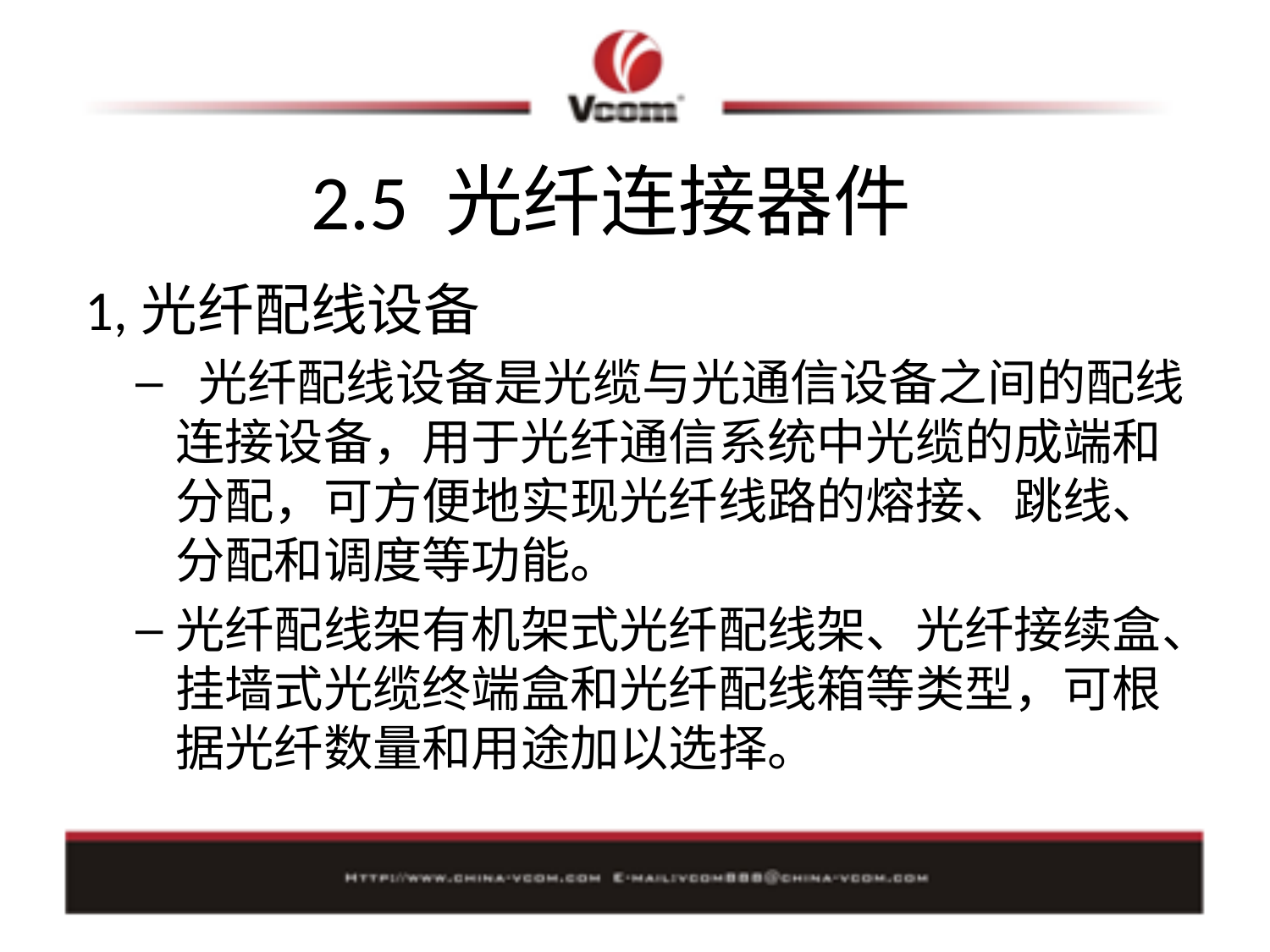

# 2.5 光纤连接器件
 1,光纤配线设备
 光纤配线设备是光缆与光通信设备之间的配线连接设备，用于光纤通信系统中光缆的成端和分配，可方便地实现光纤线路的熔接、跳线、分配和调度等功能。
光纤配线架有机架式光纤配线架、光纤接续盒、挂墙式光缆终端盒和光纤配线箱等类型，可根据光纤数量和用途加以选择。